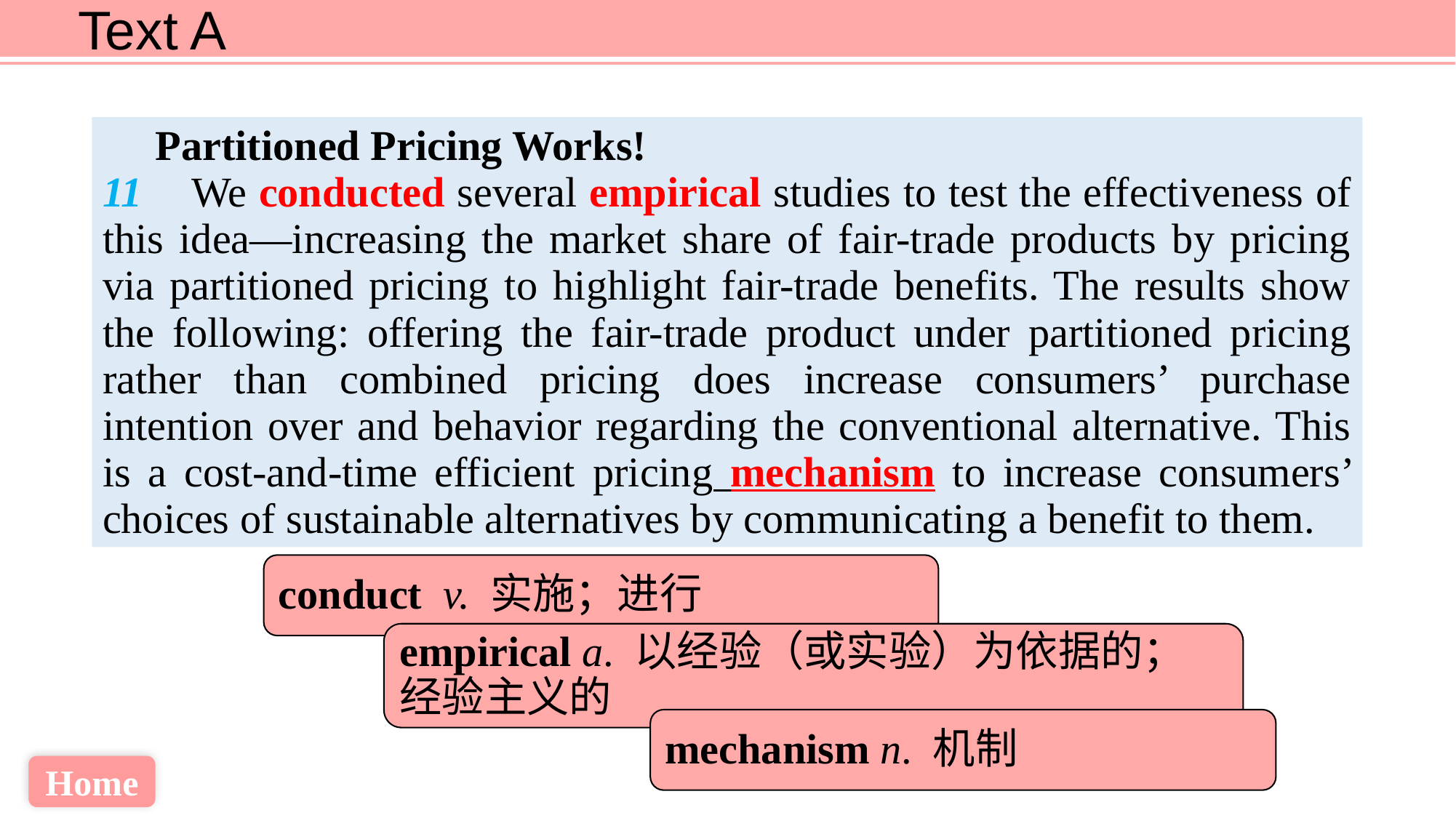

Partitioned Pricing Works!
11    We conducted several empirical studies to test the effectiveness of this idea—increasing the market share of fair-trade products by pricing via partitioned pricing to highlight fair-trade benefits. The results show the following: offering the fair-trade product under partitioned pricing rather than combined pricing does increase consumers’ purchase intention over and behavior regarding the conventional alternative. This is a cost-and-time efficient pricing mechanism to increase consumers’ choices of sustainable alternatives by communicating a benefit to them.

conduct  v. 实施；进行
empirical a. 以经验（或实验）为依据的；经验主义的
mechanism n. 机制